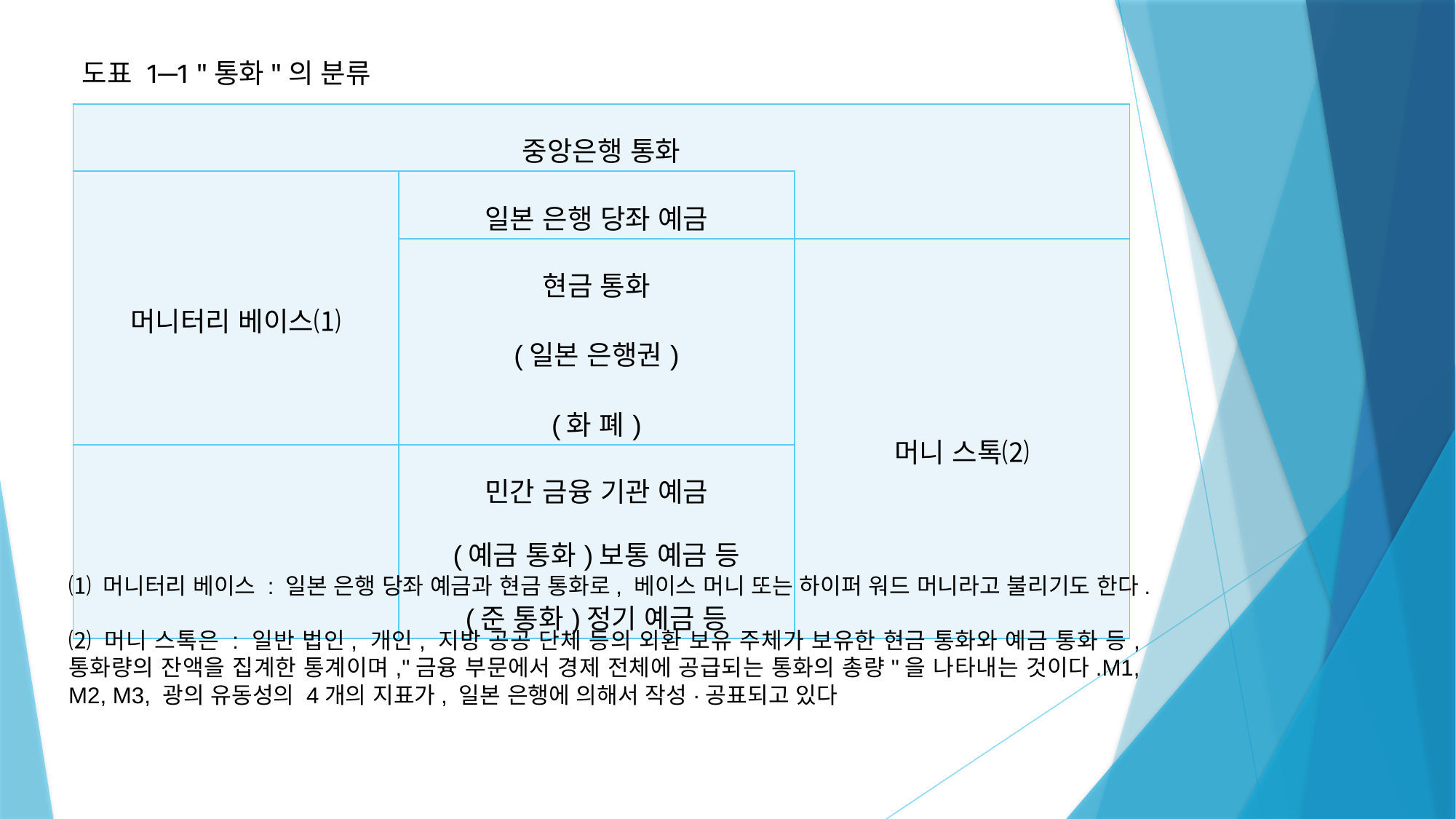

도표 1─1 "통화"의 분류
| 중앙은행 통화 |  |  |
| --- | --- | --- |
| 머니터리 베이스⑴ | 일본 은행 당좌 예금 |  |
|  | 현금 통화 (일본 은행권) (화 폐) | 머니 스톡⑵ |
|  | 민간 금융 기관 예금 (예금 통화)보통 예금 등 (준 통화)정기 예금 등 |  |
⑴ 머니터리 베이스 : 일본 은행 당좌 예금과 현금 통화로, 베이스 머니 또는 하이퍼 워드 머니라고 불리기도 한다.

⑵ 머니 스톡은 : 일반 법인, 개인, 지방 공공 단체 등의 외환 보유 주체가 보유한 현금 통화와 예금 통화 등, 통화량의 잔액을 집계한 통계이며,"금융 부문에서 경제 전체에 공급되는 통화의 총량"을 나타내는 것이다.M1, M2, M3, 광의 유동성의 4개의 지표가, 일본 은행에 의해서 작성·공표되고 있다